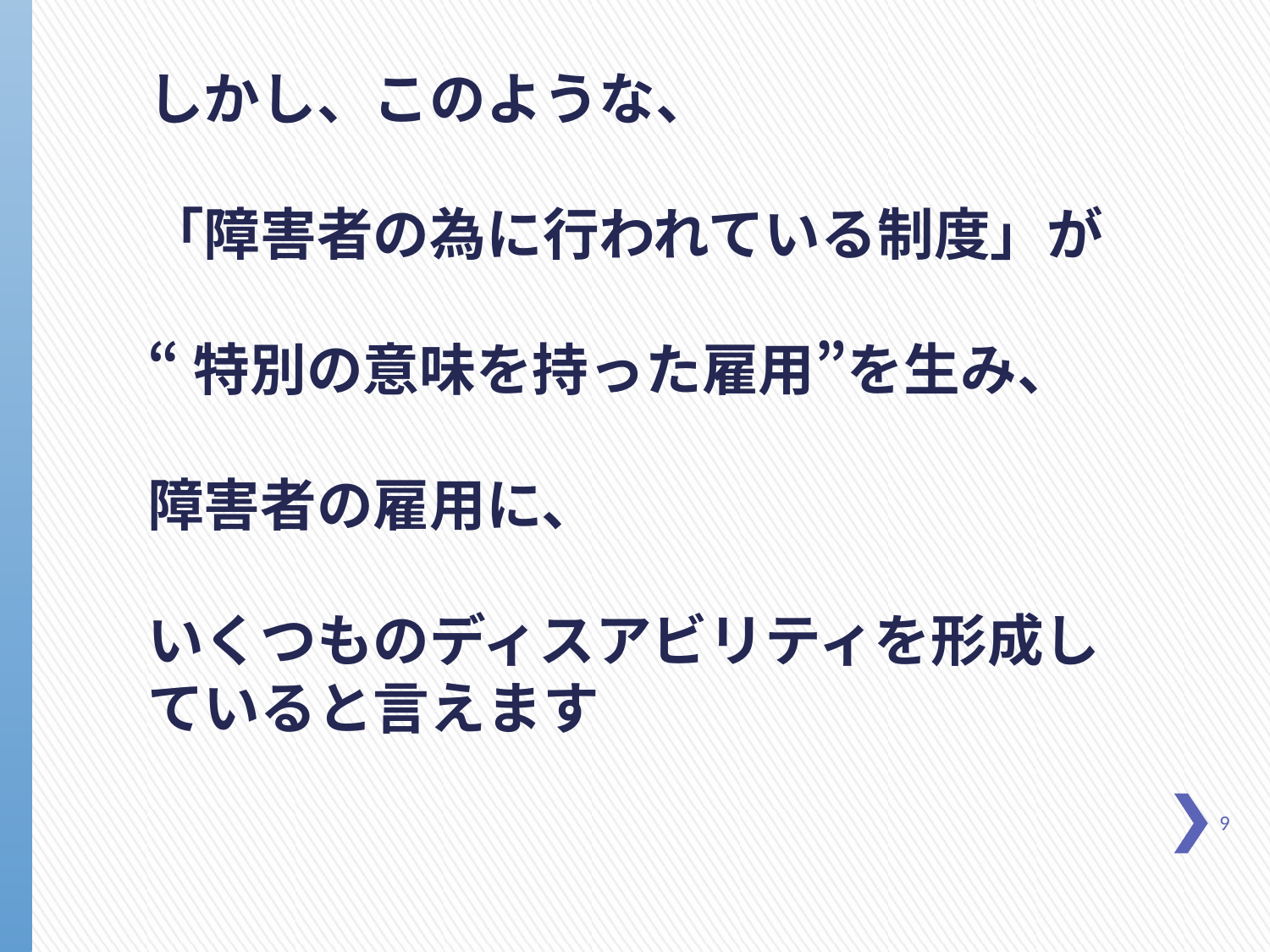

しかし、このような、

「障害者の為に行われている制度」が

“特別の意味を持った雇用”を生み、

障害者の雇用に、

いくつものディスアビリティを形成していると言えます

9